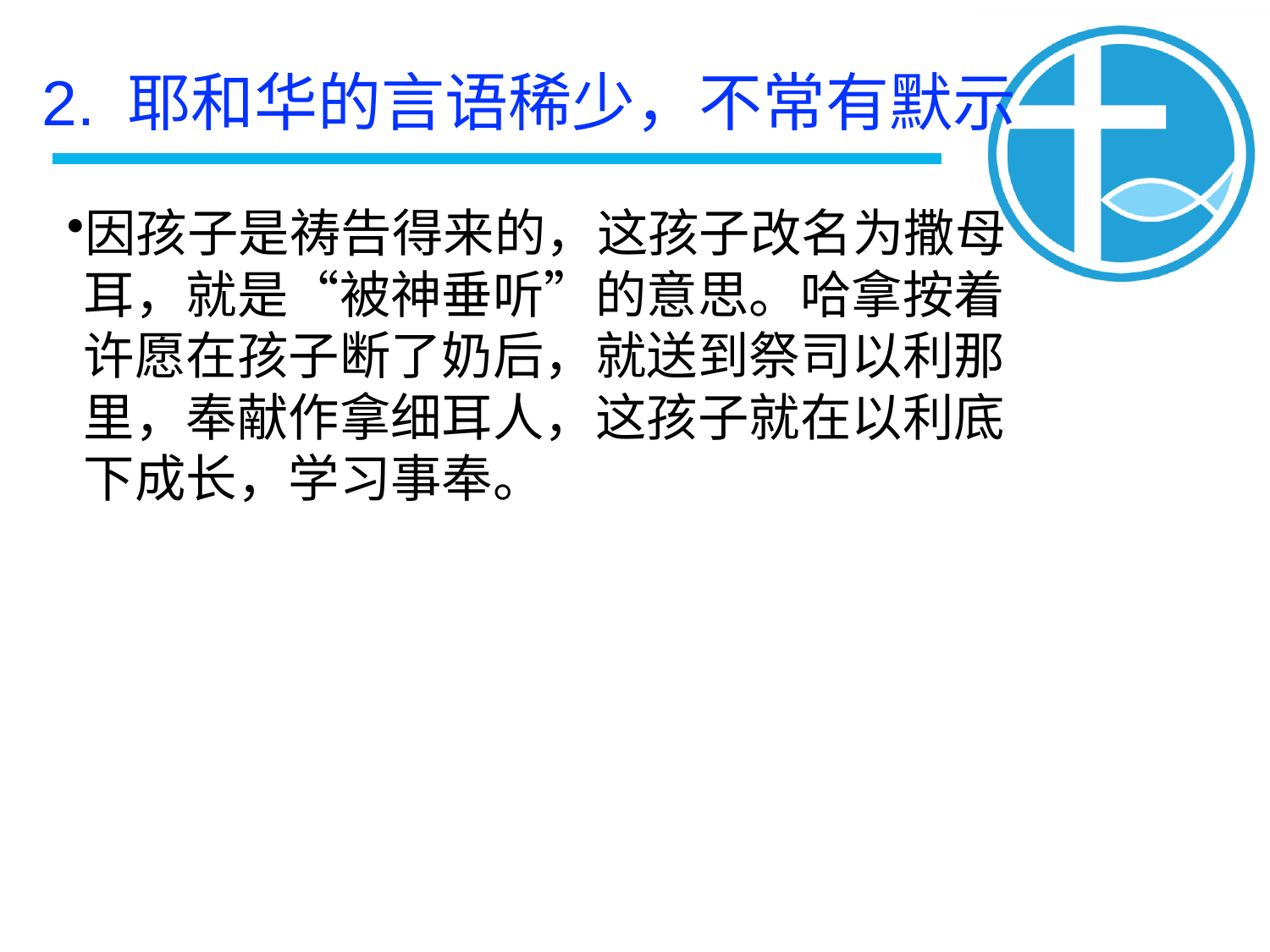

2. 耶和华的言语稀少，不常有默示
因孩子是祷告得来的，这孩子改名为撒母耳，就是“被神垂听”的意思。哈拿按着许愿在孩子断了奶后，就送到祭司以利那里，奉献作拿细耳人，这孩子就在以利底下成长，学习事奉。